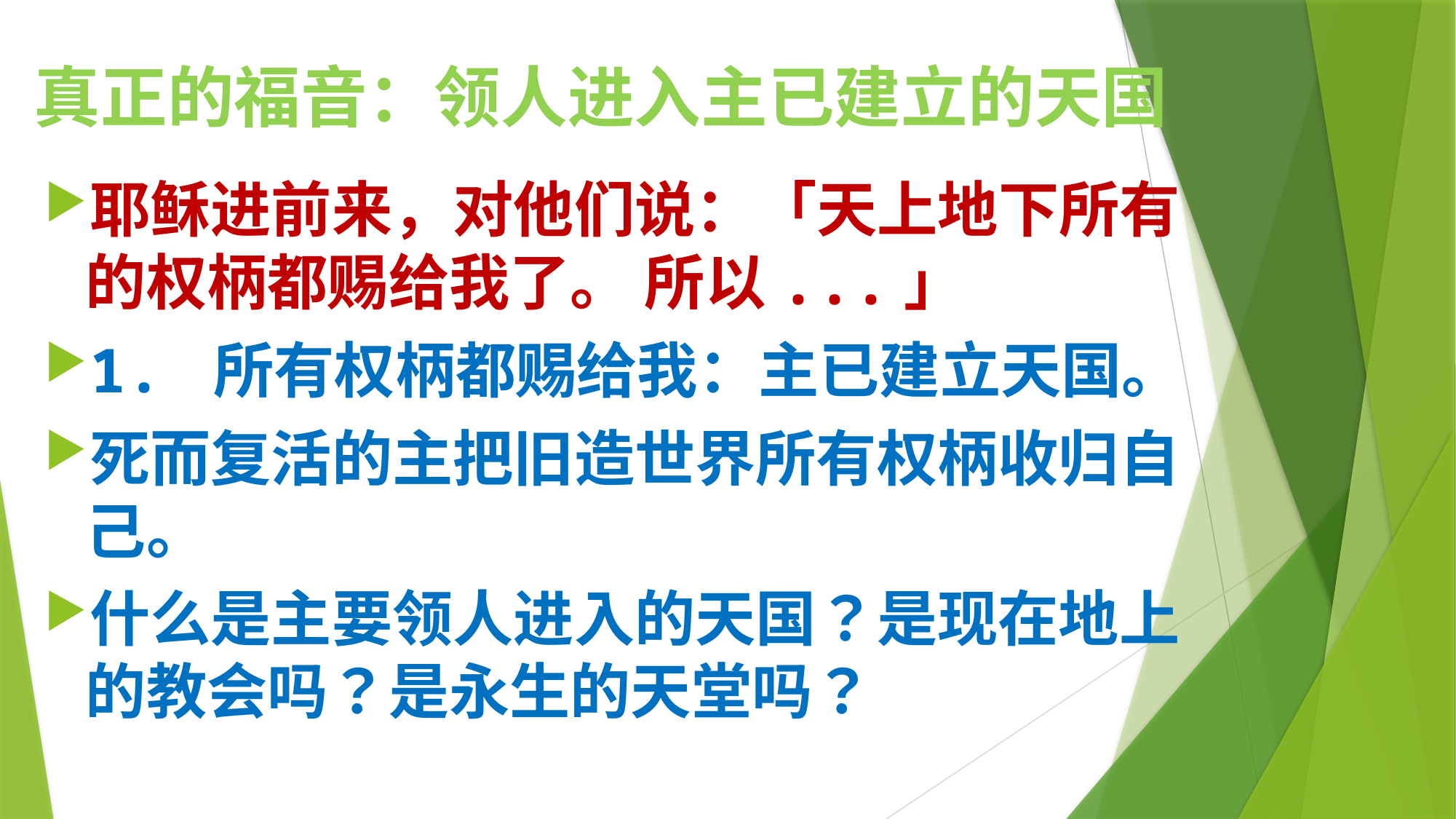

# 真正的福音：领人进入主已建立的天国
耶稣进前来，对他们说：「天上地下所有的权柄都赐给我了。 所以...」
1. 所有权柄都赐给我：主已建立天国。
死而复活的主把旧造世界所有权柄收归自己。
什么是主要领人进入的天国？是现在地上的教会吗？是永生的天堂吗？